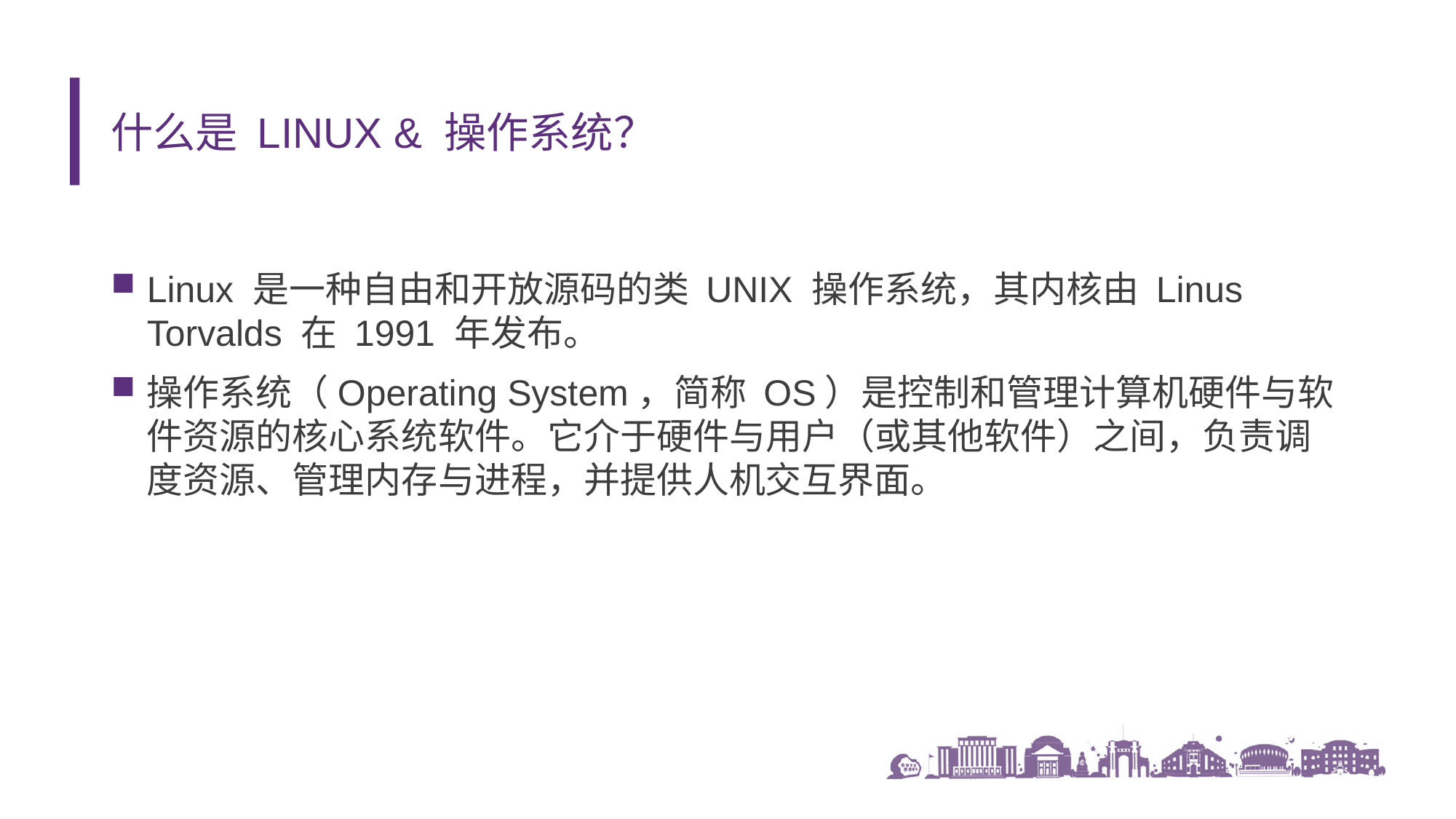

# 什么是 Linux & 操作系统？
Linux 是一种自由和开放源码的类 UNIX 操作系统，其内核由 Linus Torvalds 在 1991 年发布。
操作系统（Operating System，简称 OS）是控制和管理计算机硬件与软件资源的核心系统软件。它介于硬件与用户（或其他软件）之间，负责调度资源、管理内存与进程，并提供人机交互界面。